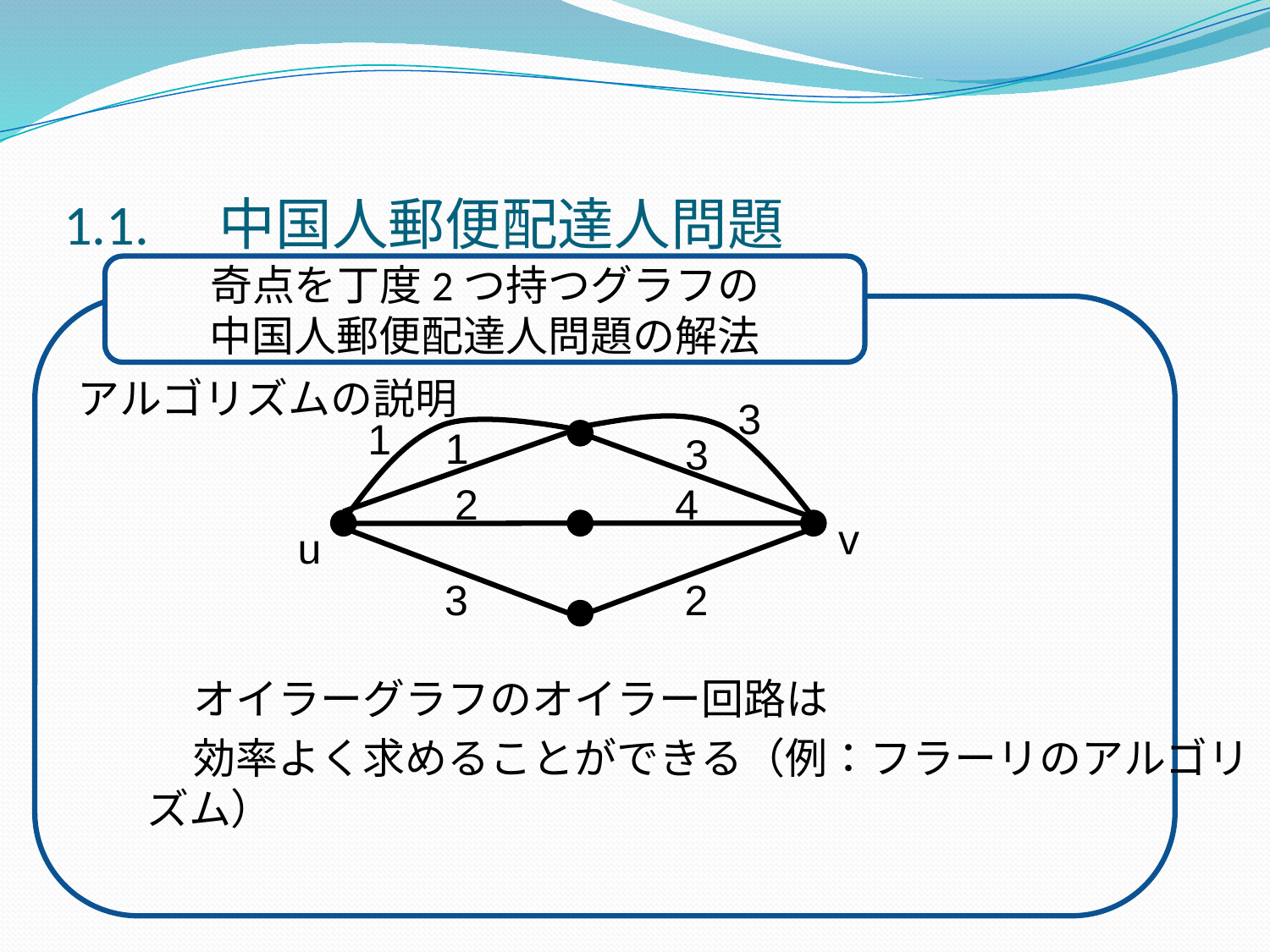

1.1.　中国人郵便配達人問題
奇点を丁度2つ持つグラフの
中国人郵便配達人問題の解法

　　オイラーグラフのオイラー回路は
　　効率よく求めることができる（例：フラーリのアルゴリズム）
アルゴリズムの説明
3
1

1

3
2
4
v

u
3
2